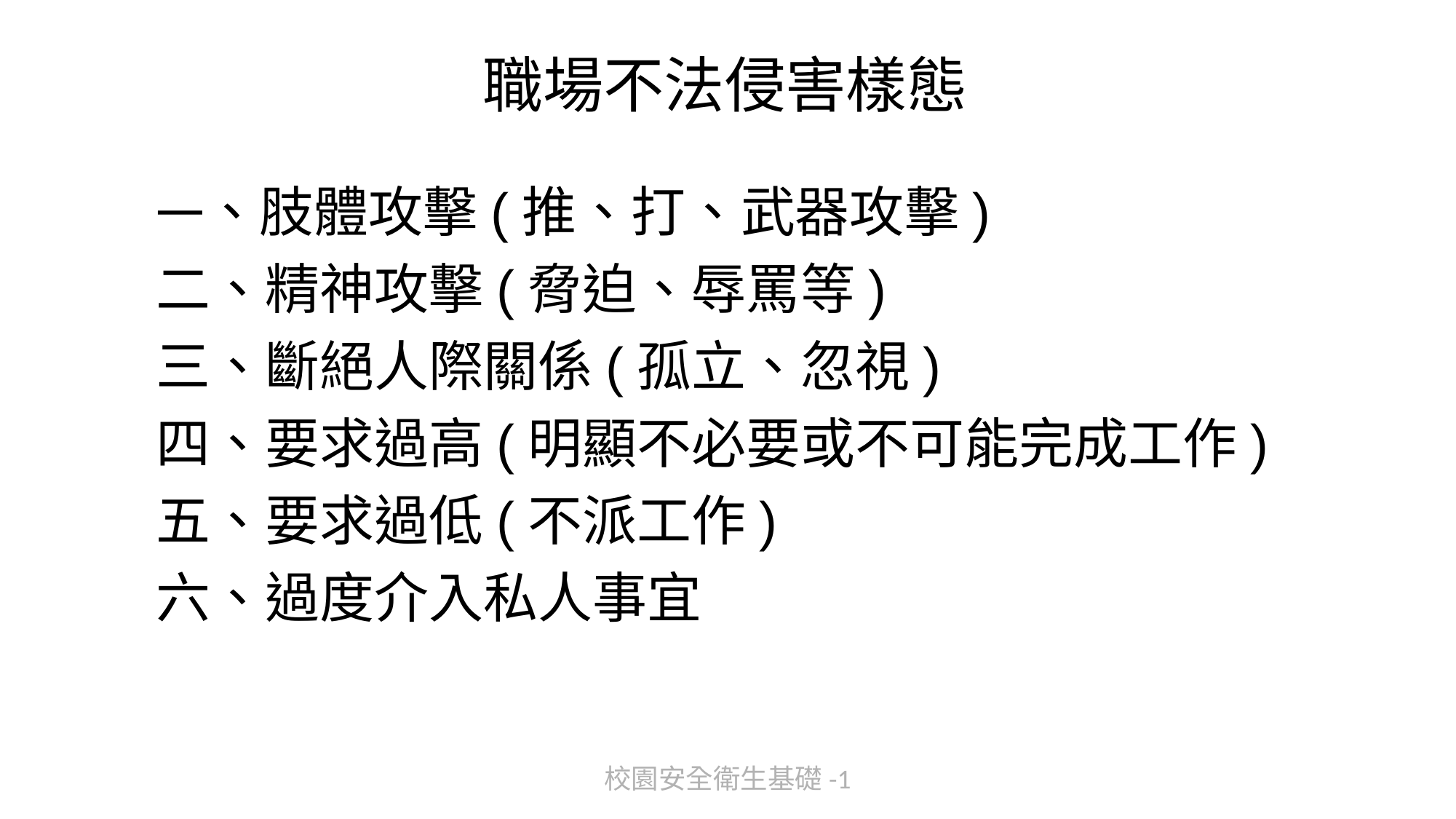

# 職場不法侵害樣態
一、肢體攻擊(推、打、武器攻擊)
二、精神攻擊(脅迫、辱罵等)
三、斷絕人際關係(孤立、忽視)
四、要求過高(明顯不必要或不可能完成工作)
五、要求過低(不派工作)
六、過度介入私人事宜
校園安全衛生基礎-1
96